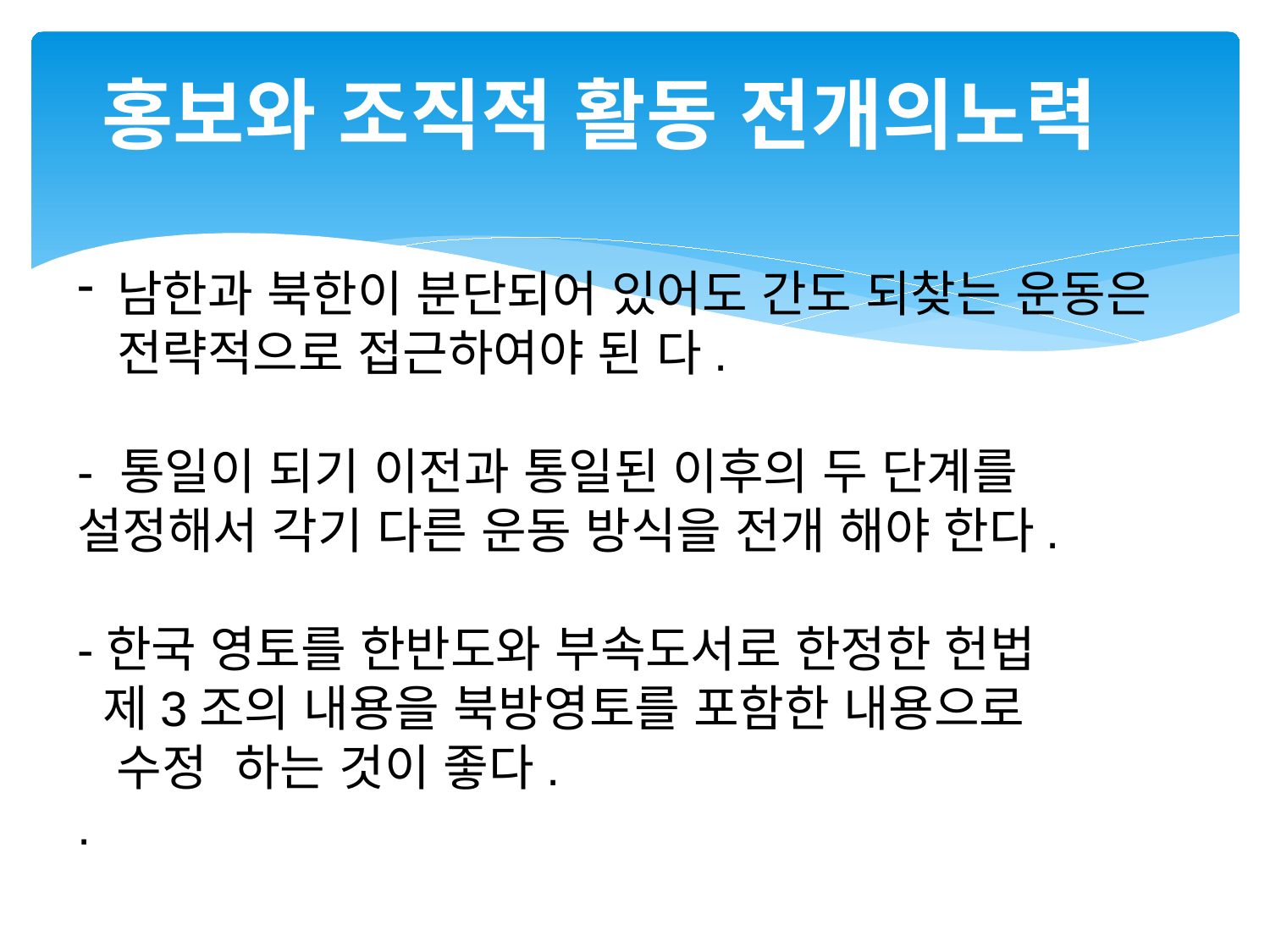

# 홍보와 조직적 활동 전개의노력
남한과 북한이 분단되어 있어도 간도 되찾는 운동은 전략적으로 접근하여야 된 다.

- 통일이 되기 이전과 통일된 이후의 두 단계를 설정해서 각기 다른 운동 방식을 전개 해야 한다.

-한국 영토를 한반도와 부속도서로 한정한 헌법
 제3조의 내용을 북방영토를 포함한 내용으로
  수정  하는 것이 좋다.
.